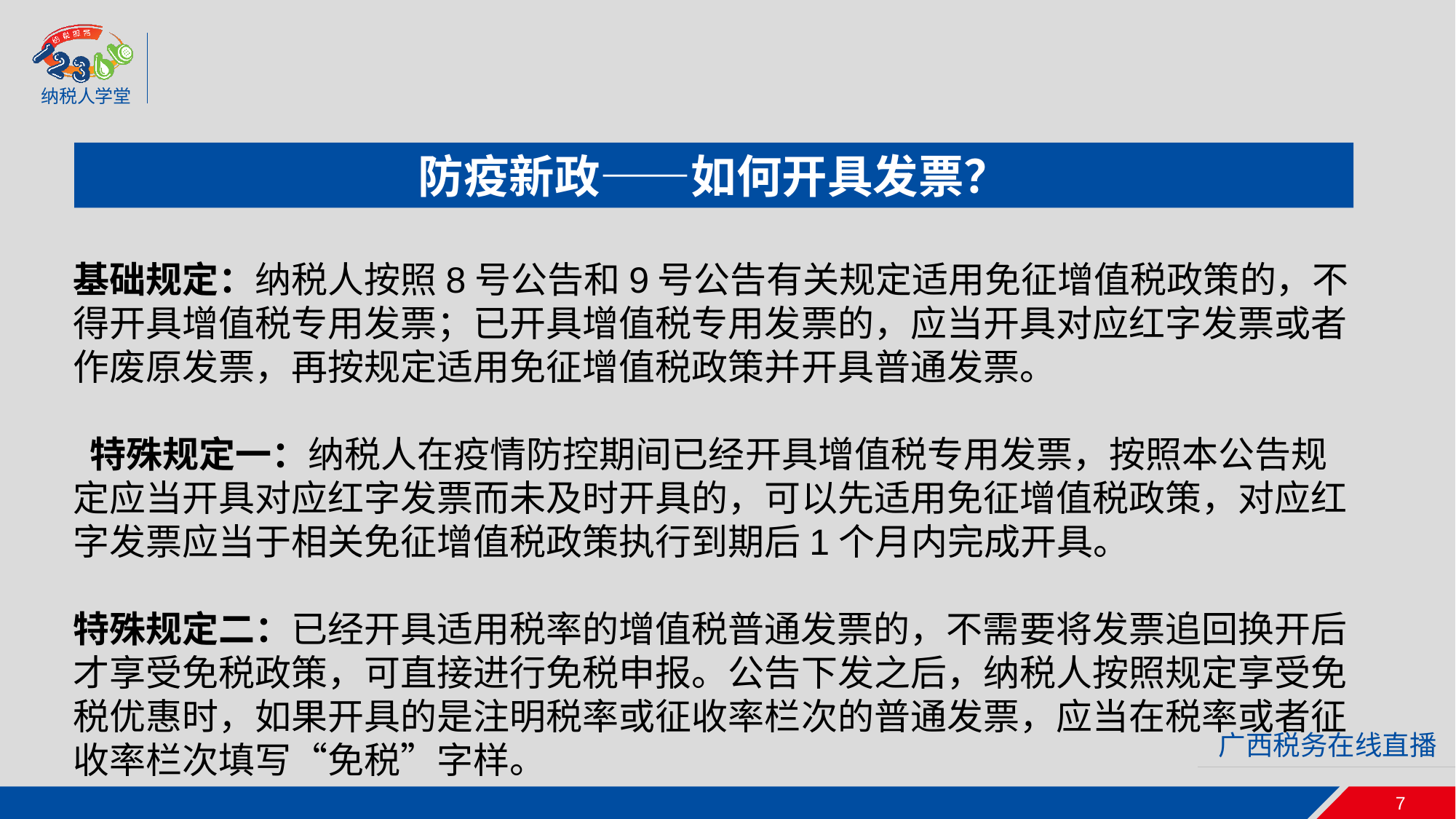

防疫新政——如何开具发票？
基础规定：纳税人按照8号公告和9号公告有关规定适用免征增值税政策的，不得开具增值税专用发票；已开具增值税专用发票的，应当开具对应红字发票或者作废原发票，再按规定适用免征增值税政策并开具普通发票。

 特殊规定一：纳税人在疫情防控期间已经开具增值税专用发票，按照本公告规定应当开具对应红字发票而未及时开具的，可以先适用免征增值税政策，对应红字发票应当于相关免征增值税政策执行到期后1个月内完成开具。

特殊规定二：已经开具适用税率的增值税普通发票的，不需要将发票追回换开后才享受免税政策，可直接进行免税申报。公告下发之后，纳税人按照规定享受免税优惠时，如果开具的是注明税率或征收率栏次的普通发票，应当在税率或者征收率栏次填写“免税”字样。